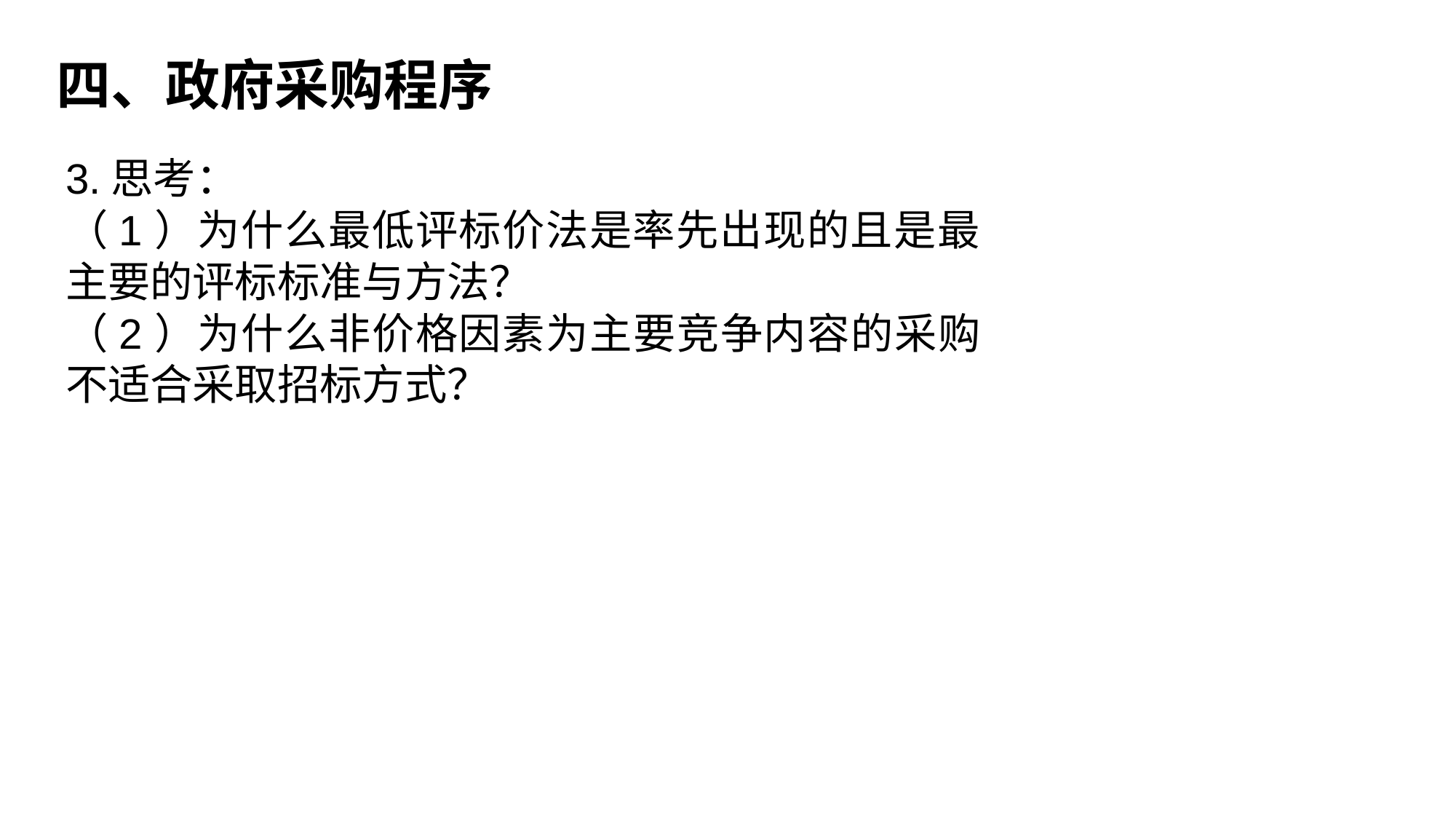

四、政府采购程序
3.思考：
（1）为什么最低评标价法是率先出现的且是最主要的评标标准与方法？
（2）为什么非价格因素为主要竞争内容的采购不适合采取招标方式？